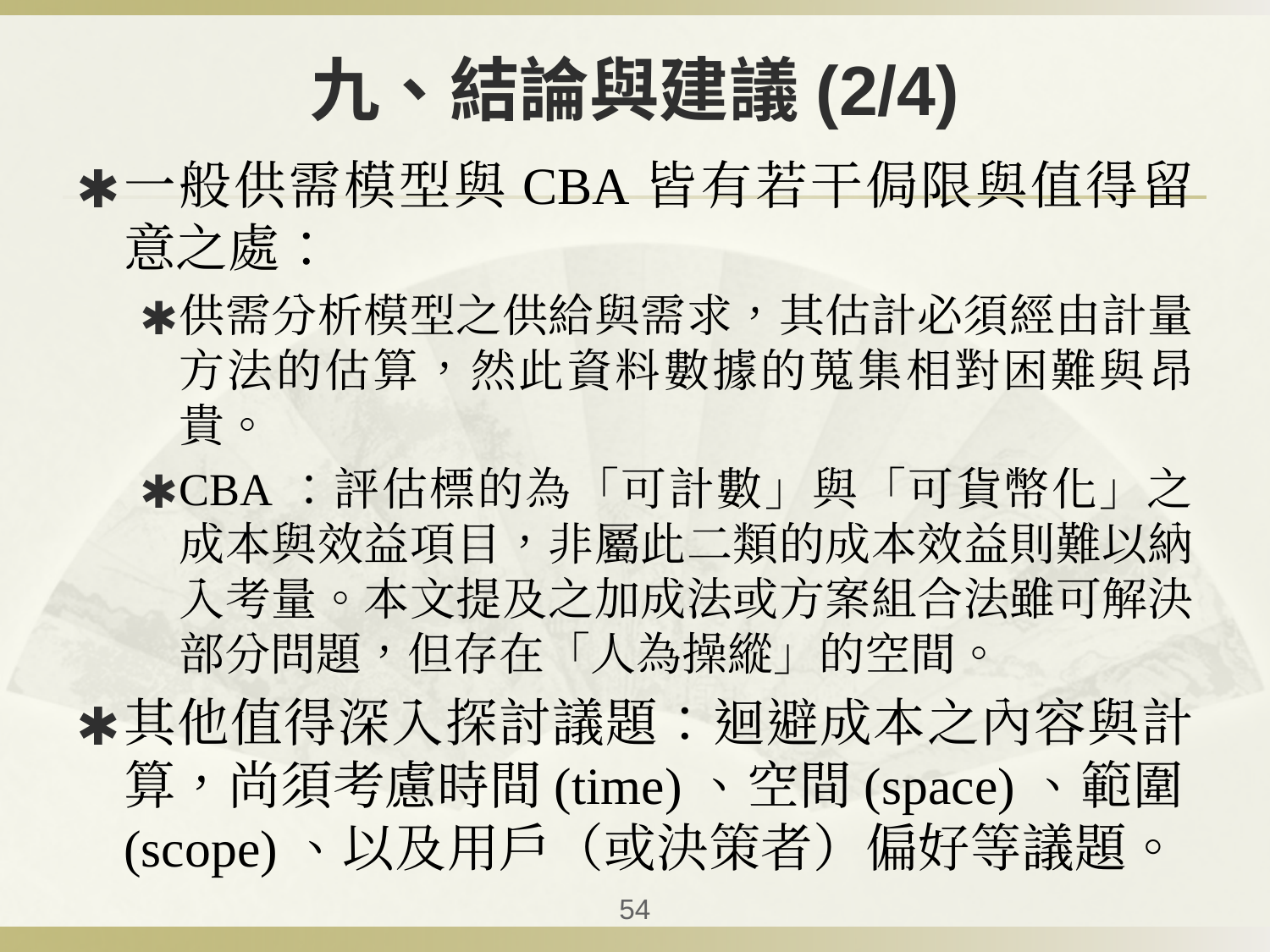

# 九、結論與建議(2/4)
一般供需模型與CBA皆有若干侷限與值得留意之處：
供需分析模型之供給與需求，其估計必須經由計量方法的估算，然此資料數據的蒐集相對困難與昂貴。
CBA：評估標的為「可計數」與「可貨幣化」之成本與效益項目，非屬此二類的成本效益則難以納入考量。本文提及之加成法或方案組合法雖可解決部分問題，但存在「人為操縱」的空間。
其他值得深入探討議題：迴避成本之內容與計算，尚須考慮時間(time)、空間(space)、範圍(scope)、以及用戶（或決策者）偏好等議題。

54